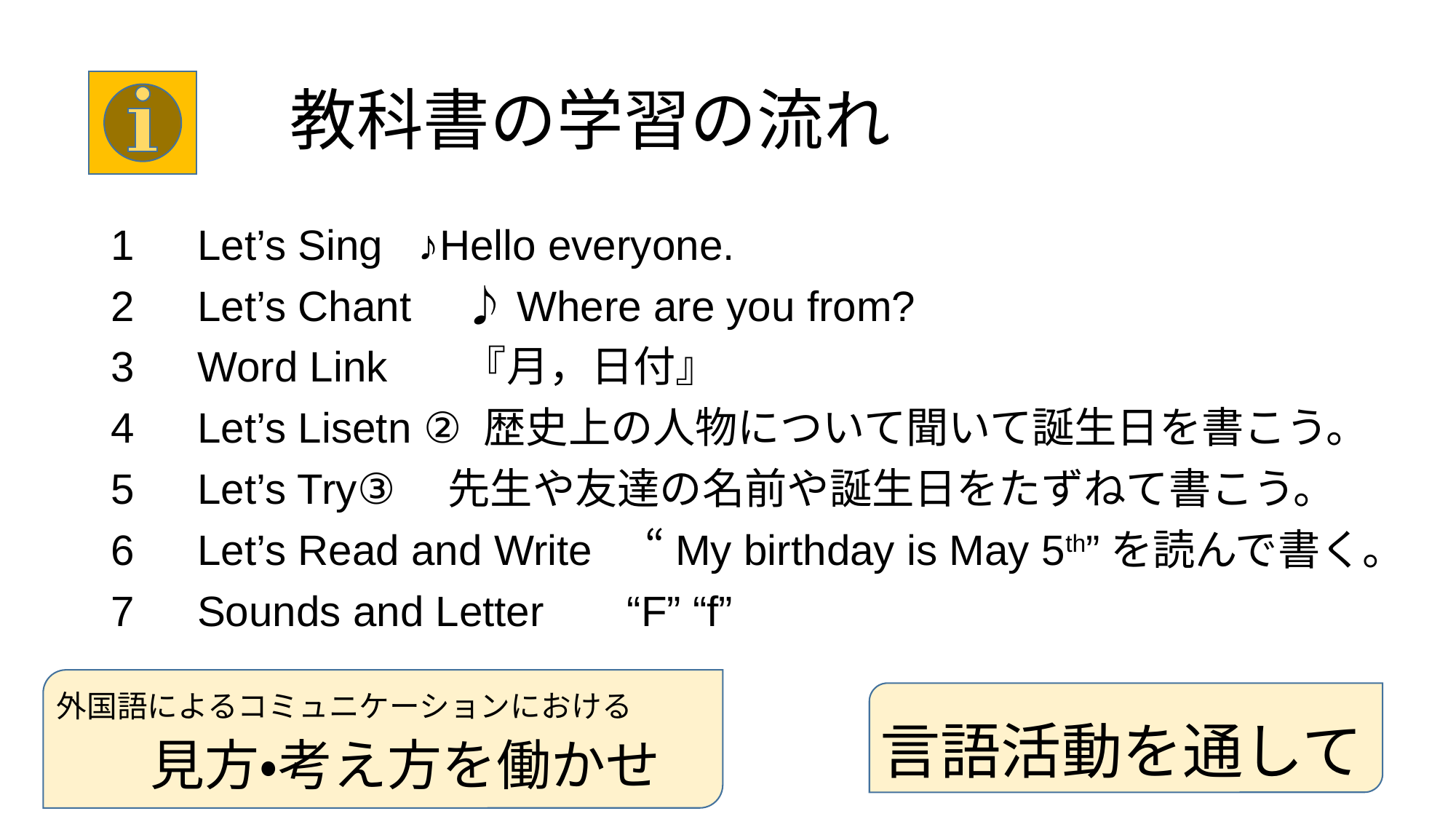

# 教科書の学習の流れ

1　Let’s Sing   ♪Hello everyone.
2　Let’s Chant　♪Where are you from?
3　Word Link  　『月，日付』
4　Let’s Lisetn ② 歴史上の人物について聞いて誕生日を書こう。
5　Let’s Try③　先生や友達の名前や誕生日をたずねて書こう。
6　Let’s Read and Write　“My birthday is May 5th”を読んで書く。
7　Sounds and Letter       “F” “f”

外国語によるコミュニケーションにおける
見方・考え方を働かせ

言語活動を通して